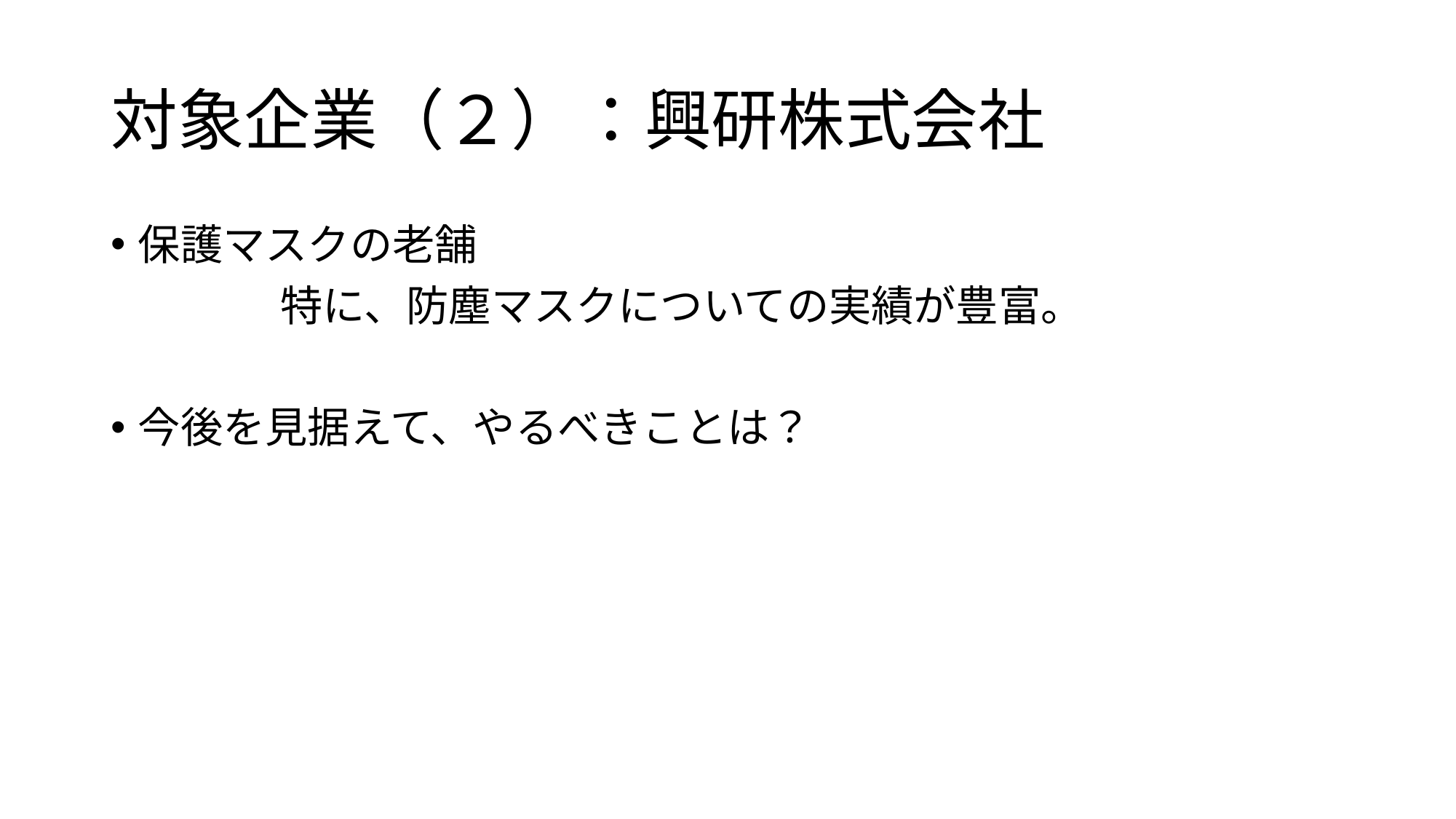

# 対象企業（２）：興研株式会社
保護マスクの老舗
　　　　特に、防塵マスクについての実績が豊富。

今後を見据えて、やるべきことは？